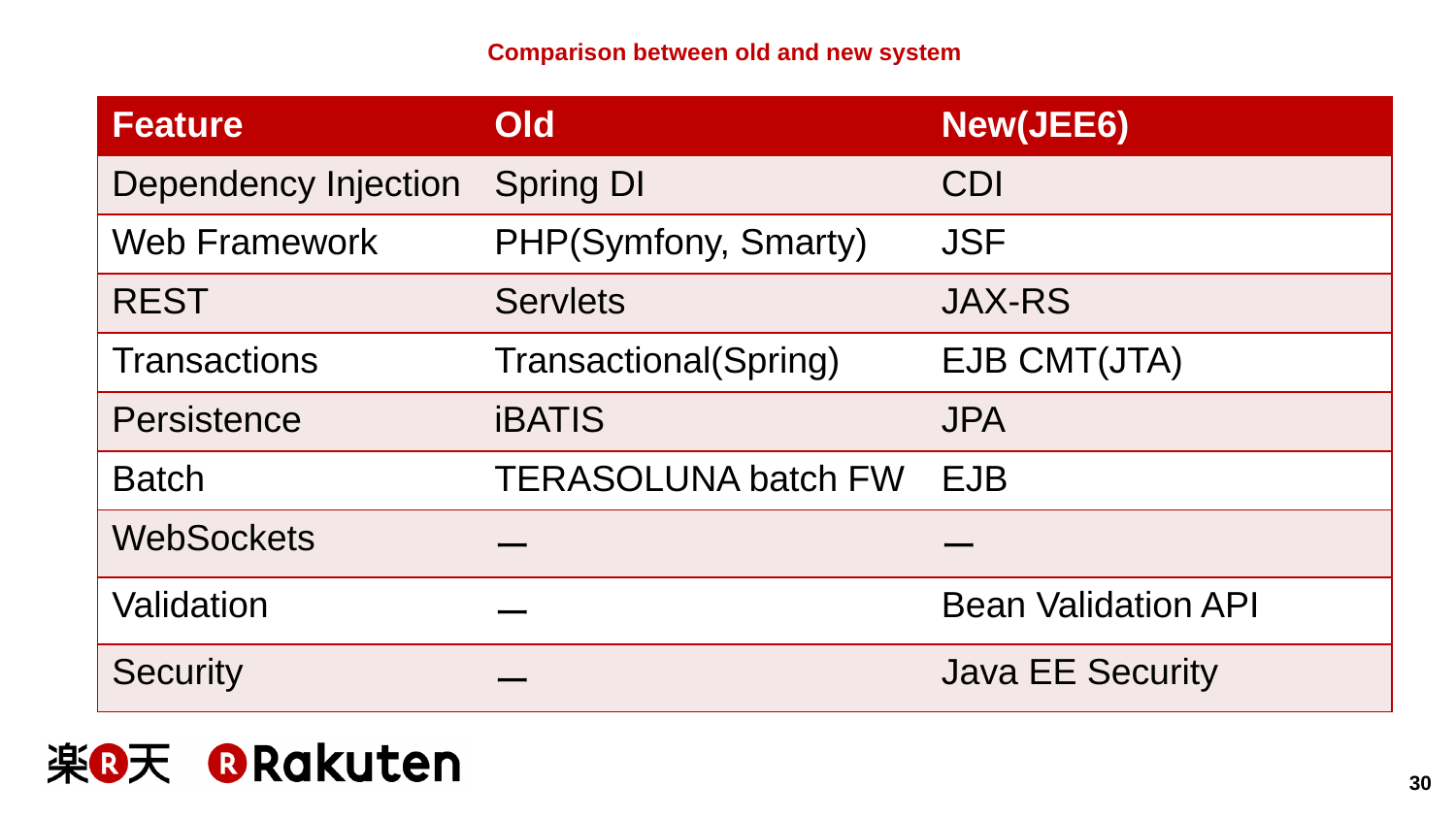

# Comparison between old and new system
| Feature | Old | New(JEE6) |
| --- | --- | --- |
| Dependency Injection | Spring DI | CDI |
| Web Framework | PHP(Symfony, Smarty) | JSF |
| REST | Servlets | JAX-RS |
| Transactions | Transactional(Spring) | EJB CMT(JTA) |
| Persistence | iBATIS | JPA |
| Batch | TERASOLUNA batch FW | EJB |
| WebSockets | ー | ー |
| Validation | ー | Bean Validation API |
| Security | ー | Java EE Security |